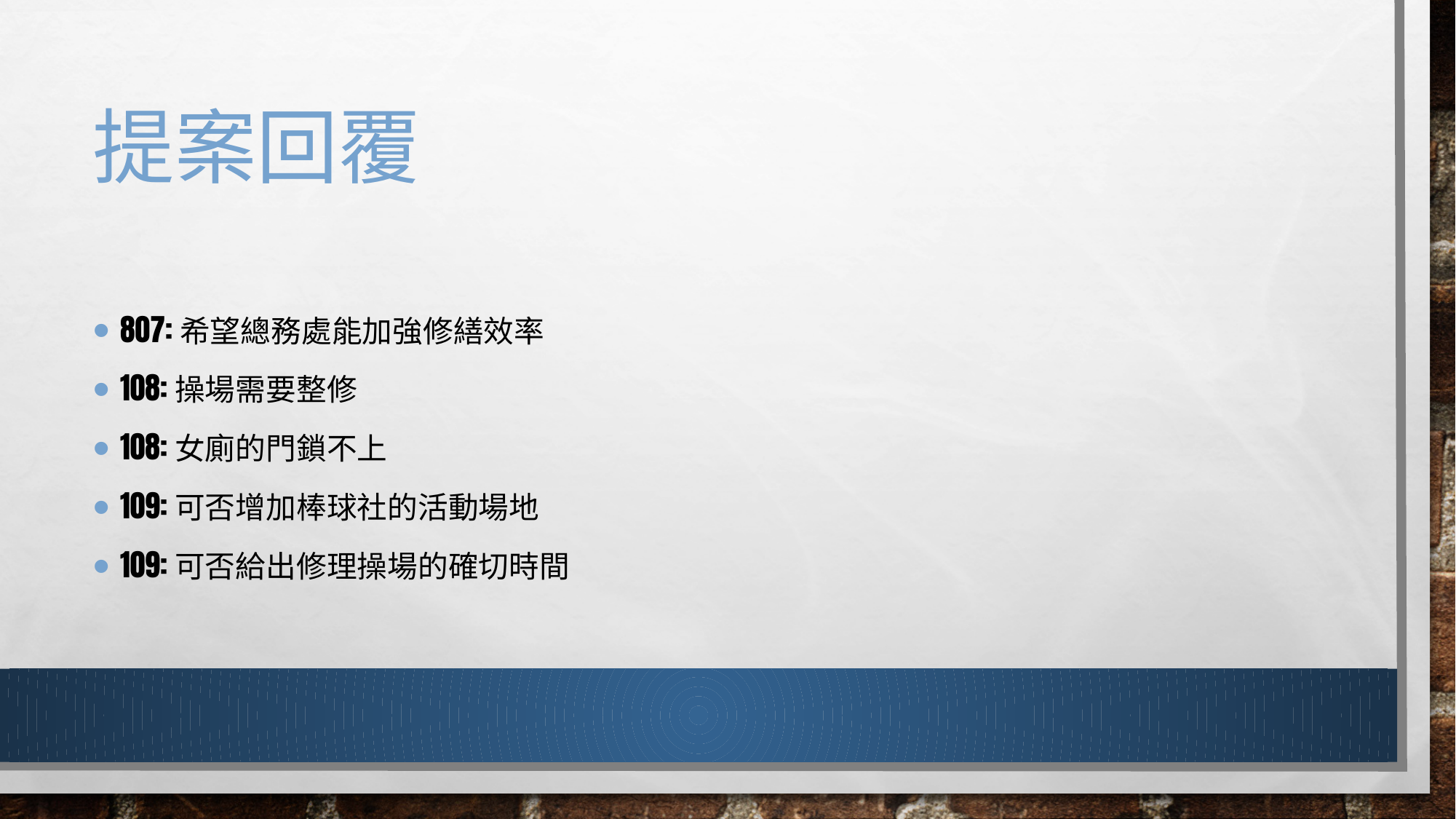

# 提案回覆
807:希望總務處能加強修繕效率
108:操場需要整修
108:女廁的門鎖不上
109:可否增加棒球社的活動場地
109:可否給出修理操場的確切時間